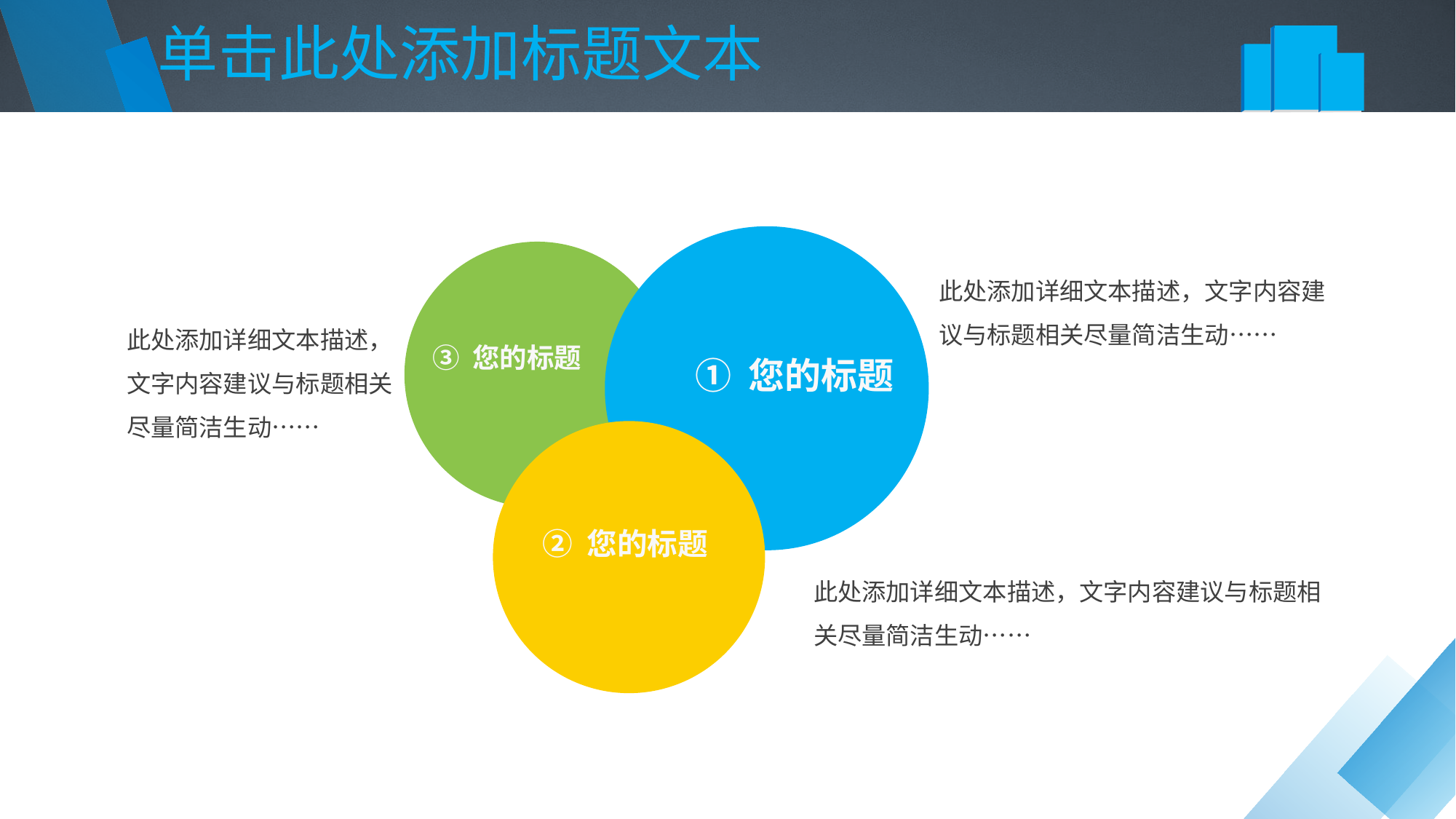

单击此处添加标题文本

③ 您的标题
① 您的标题

② 您的标题
此处添加详细文本描述，文字内容建议与标题相关尽量简洁生动……
此处添加详细文本描述，文字内容建议与标题相关尽量简洁生动……
此处添加详细文本描述，文字内容建议与标题相关尽量简洁生动……